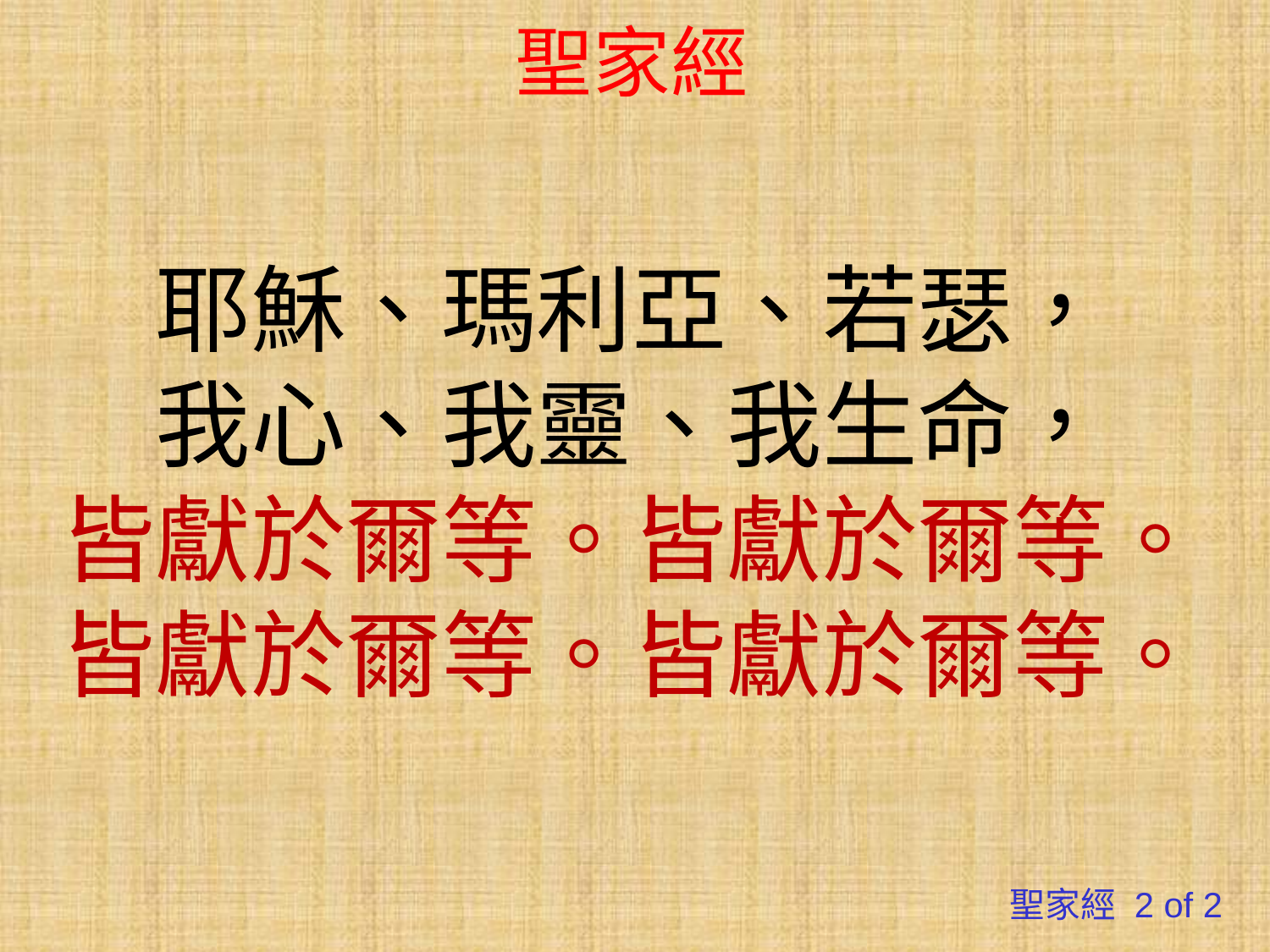

# 聖家經
耶穌、瑪利亞、若瑟，
我心、我靈、我生命，
皆獻於爾等。皆獻於爾等。
皆獻於爾等。皆獻於爾等。
聖家經 2 of 2